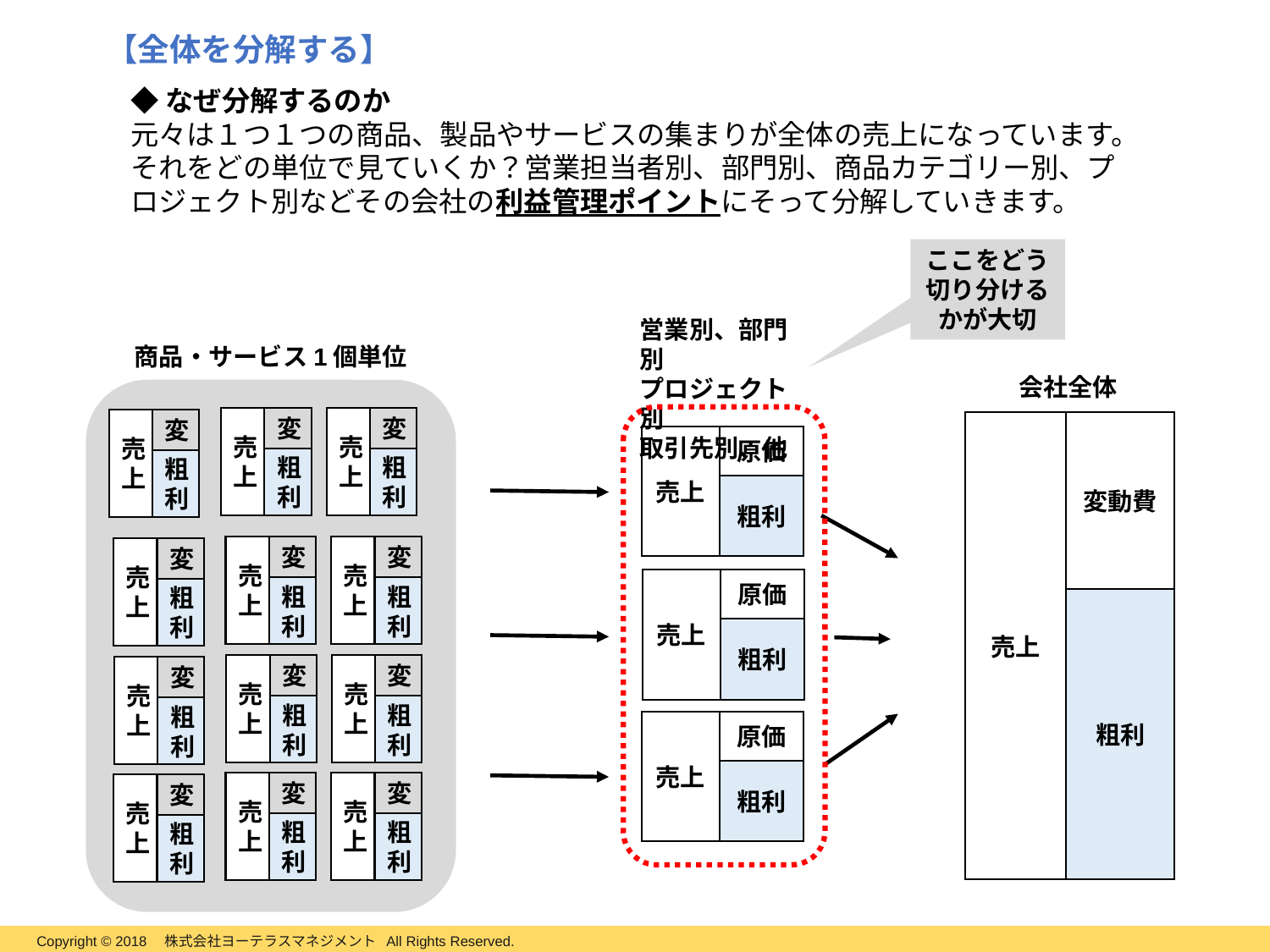

【全体を分解する】
◆なぜ分解するのか
元々は１つ１つの商品、製品やサービスの集まりが全体の売上になっています。それをどの単位で見ていくか？営業担当者別、部門別、商品カテゴリー別、プロジェクト別などその会社の利益管理ポイントにそって分解していきます。
ここをどう切り分けるかが大切
営業別、部門別
プロジェクト別
取引先別、他
商品・サービス1個単位
会社全体

売上
変
売上
変
売上
変
売上
変動費
売上
原価
粗利
粗利
粗利

粗利

売上
変
売上
変
売上
変
売上
原価
粗利
粗利
粗利
粗利

粗利

売上
変
売上
変
売上
変
粗利
粗利
粗利

売上
原価
粗利
売上
変
売上
変
売上
変

粗利
粗利
粗利